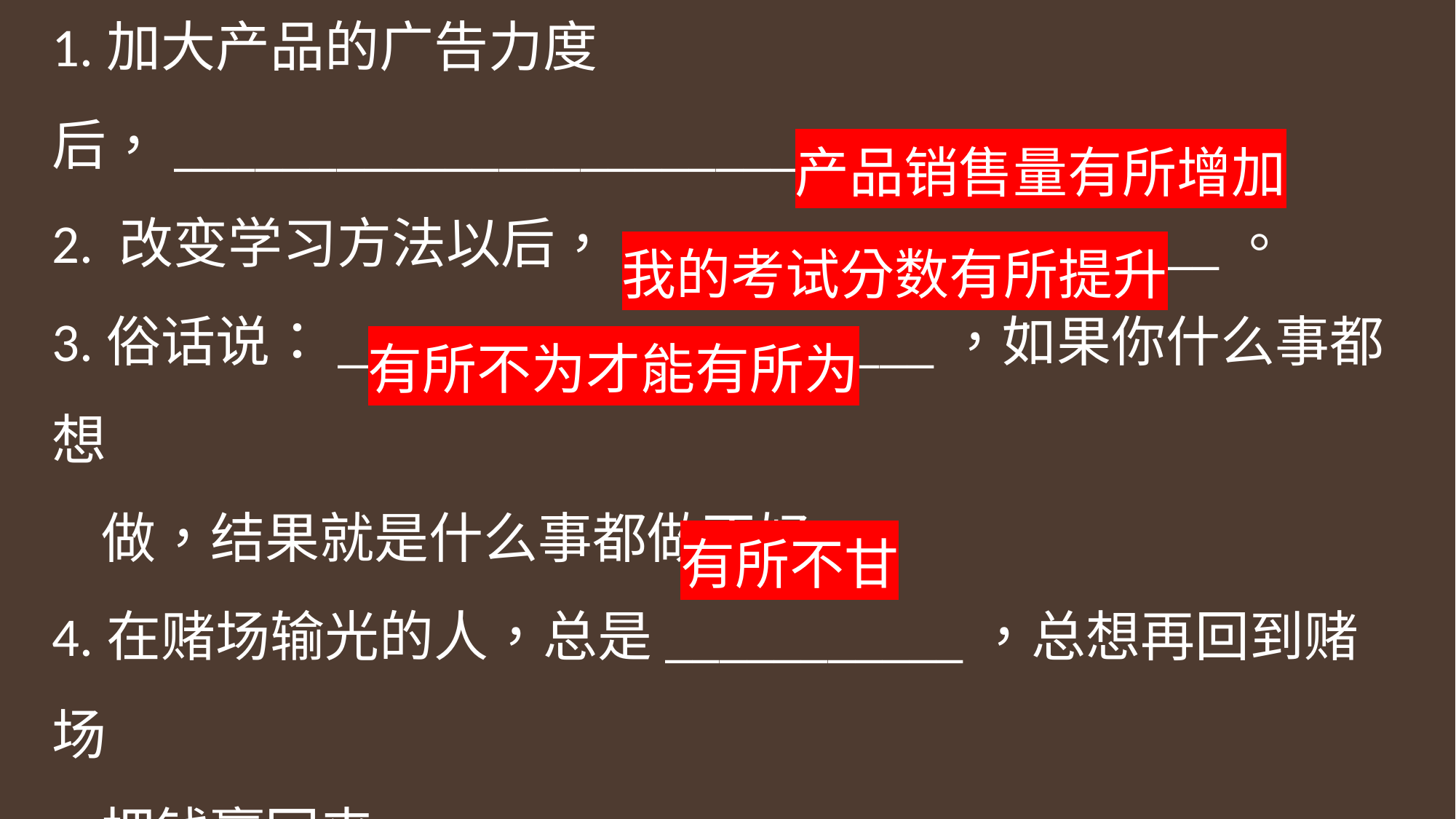

1.加大产品的广告力度后，_________________________。
2. 改变学习方法以后，______________________。
3.俗话说：______________________，如果你什么事都想
   做，结果就是什么事都做不好。
4.在赌场输光的人，总是___________，总想再回到赌场
   把钱赢回来。
产品销售量有所增加
我的考试分数有所提升
有所不为才能有所为
有所不甘